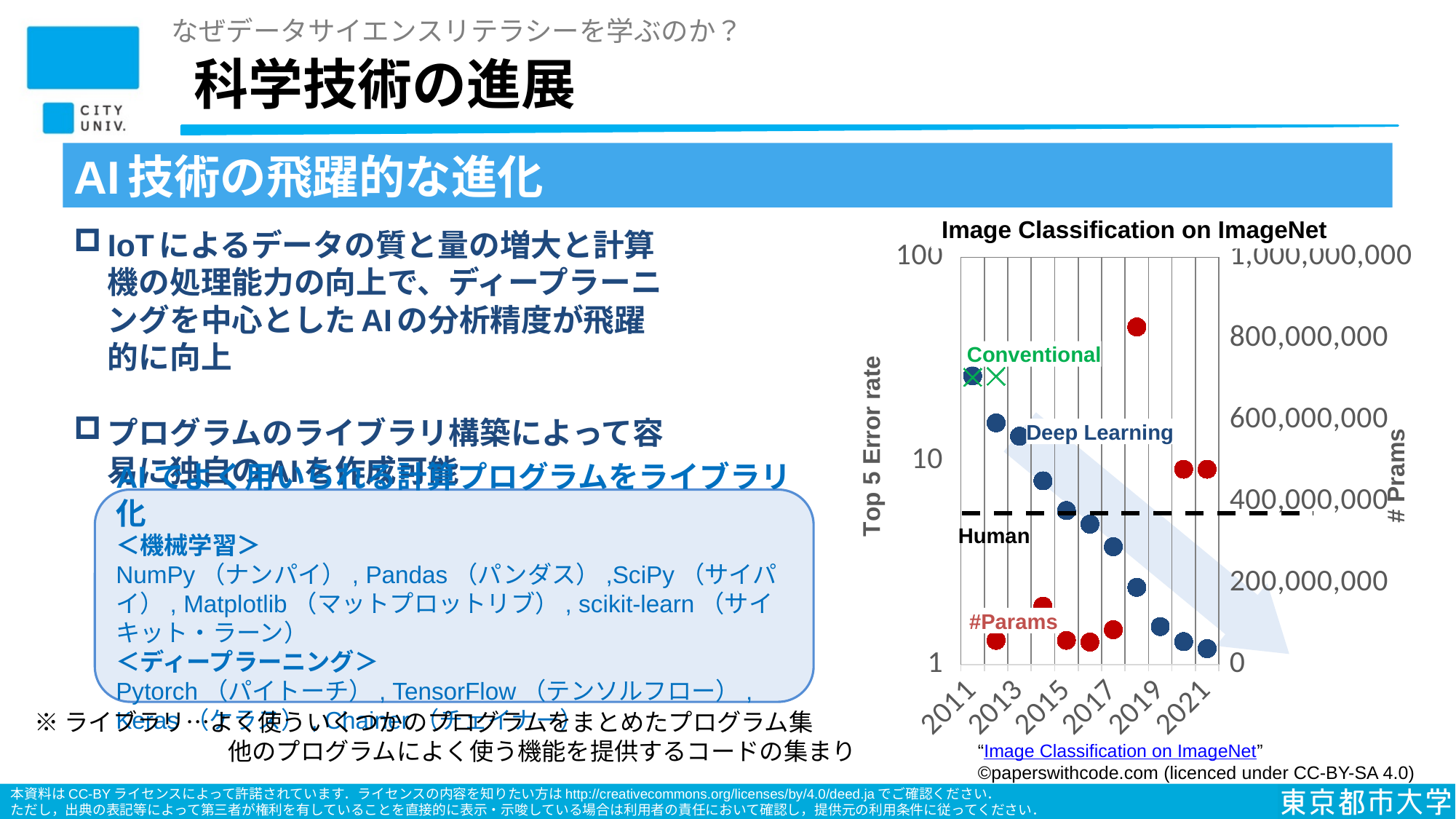

なぜデータサイエンスリテラシーを学ぶのか？
# 科学技術の進展
AI技術の飛躍的な進化
Image Classification on ImageNet
IoTによるデータの質と量の増大と計算機の処理能力の向上で、ディープラーニングを中心としたAIの分析精度が飛躍的に向上

プログラムのライブラリ構築によって容易に独自のAIを作成可能

### Chart

| Category |  |  |  |
|---|---|---|---|
| 2011 | None | 26.200000000000003 | 25.8 |
| 2012 | 60000000.0 | 15.400000000000006 | 26.1 |
| 2013 | None | 13.239999999999995 | None |
| 2014 | 144000000.0 | 8.0 | None |
| 2015 | 60000000.0 | 5.709999999999994 | None |
| 2016 | 55800000.0 | 4.900000000000006 | None |
| 2017 | 86100000.0 | 3.799999999999997 | None |
| 2018 | 829000000.0 | 2.4000000000000057 | None |
| 2019 | None | 1.5400000000000063 | None |
| 2020 | 480000000.0 | 1.2999999999999972 | None |
| 2021 | 480000000.0 | 1.2000000000000028 | None |
Conventional
Deep Learning
AIでよく用いられる計算プログラムをライブラリ化
＜機械学習＞
NumPy（ナンパイ）, Pandas（パンダス）,SciPy（サイパイ）, Matplotlib（マットプロットリブ）, scikit-learn（サイキット・ラーン）
＜ディープラーニング＞
Pytorch（パイトーチ）, TensorFlow（テンソルフロー）, Keras（ケラス）, Chainer（チェイナー）

Human
#Params
※ライブラリ…よく使ういくつかのプログラムをまとめたプログラム集
　　　　　　　　他のプログラムによく使う機能を提供するコードの集まり
“Image Classification on ImageNet”
©paperswithcode.com (licenced under CC-BY-SA 4.0)